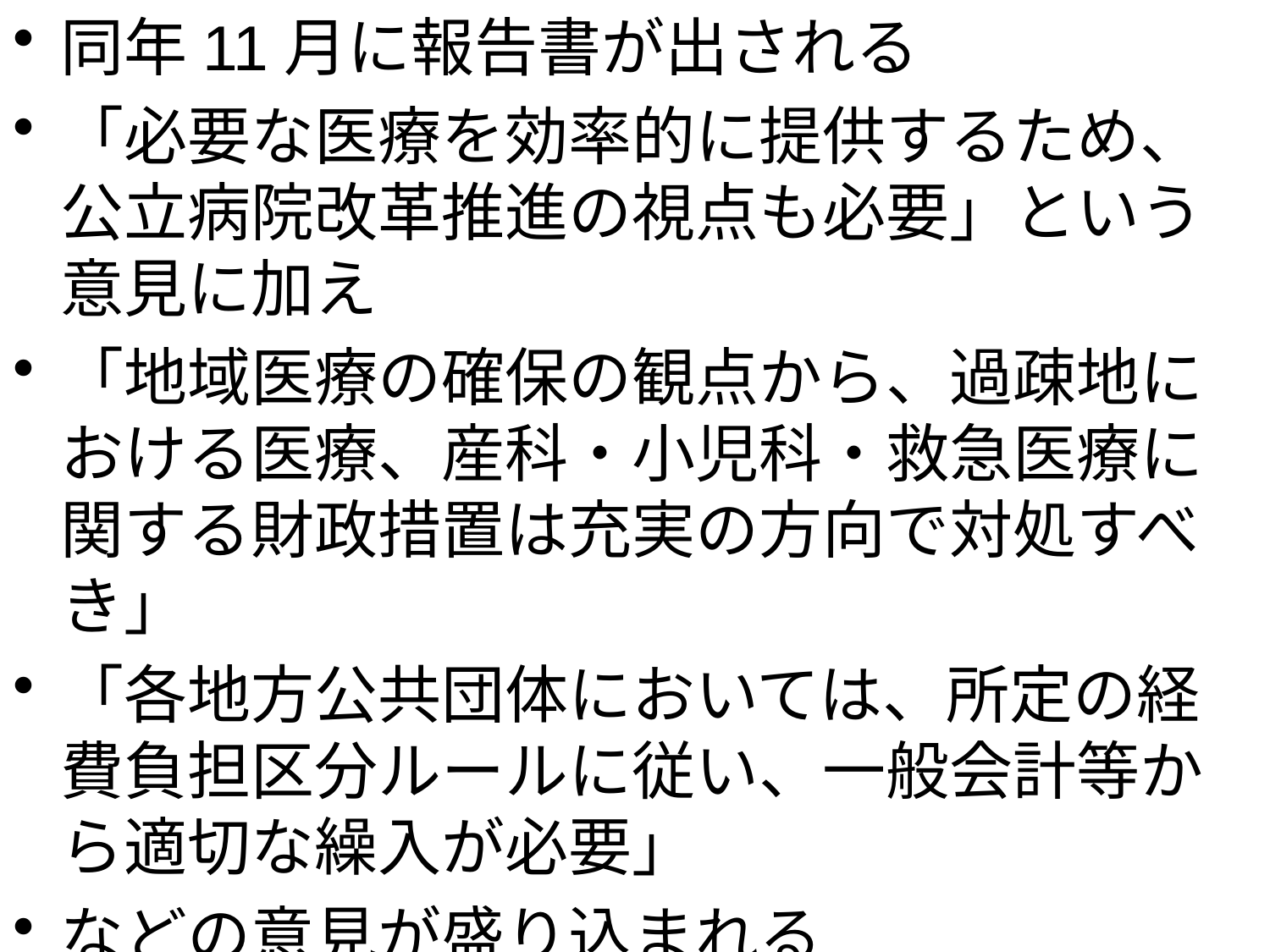

同年11月に報告書が出される
「必要な医療を効率的に提供するため、公立病院改革推進の視点も必要」という意見に加え
「地域医療の確保の観点から、過疎地における医療、産科・小児科・救急医療に関する財政措置は充実の方向で対処すべき」
「各地方公共団体においては、所定の経費負担区分ルールに従い、一般会計等から適切な繰入が必要」
などの意見が盛り込まれる
#